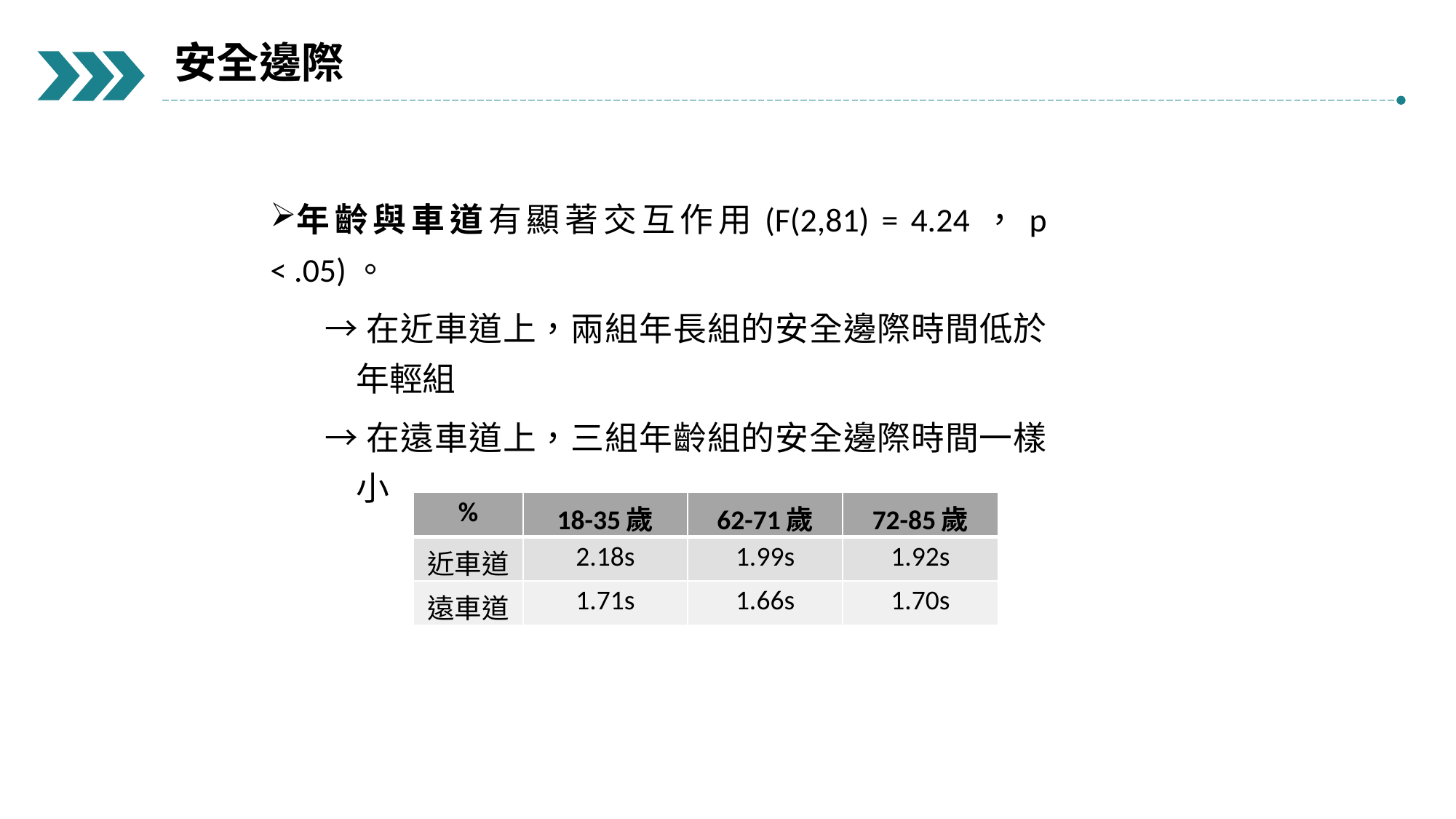

安全邊際

年齡與車道有顯著交互作用(F(2,81) = 4.24，p < .05)。
→在近車道上，兩組年長組的安全邊際時間低於年輕組
→在遠車道上，三組年齡組的安全邊際時間一樣小
| % | 18-35歲 | 62-71歲 | 72-85歲 |
| --- | --- | --- | --- |
| 近車道 | 2.18s | 1.99s | 1.92s |
| 遠車道 | 1.71s | 1.66s | 1.70s |